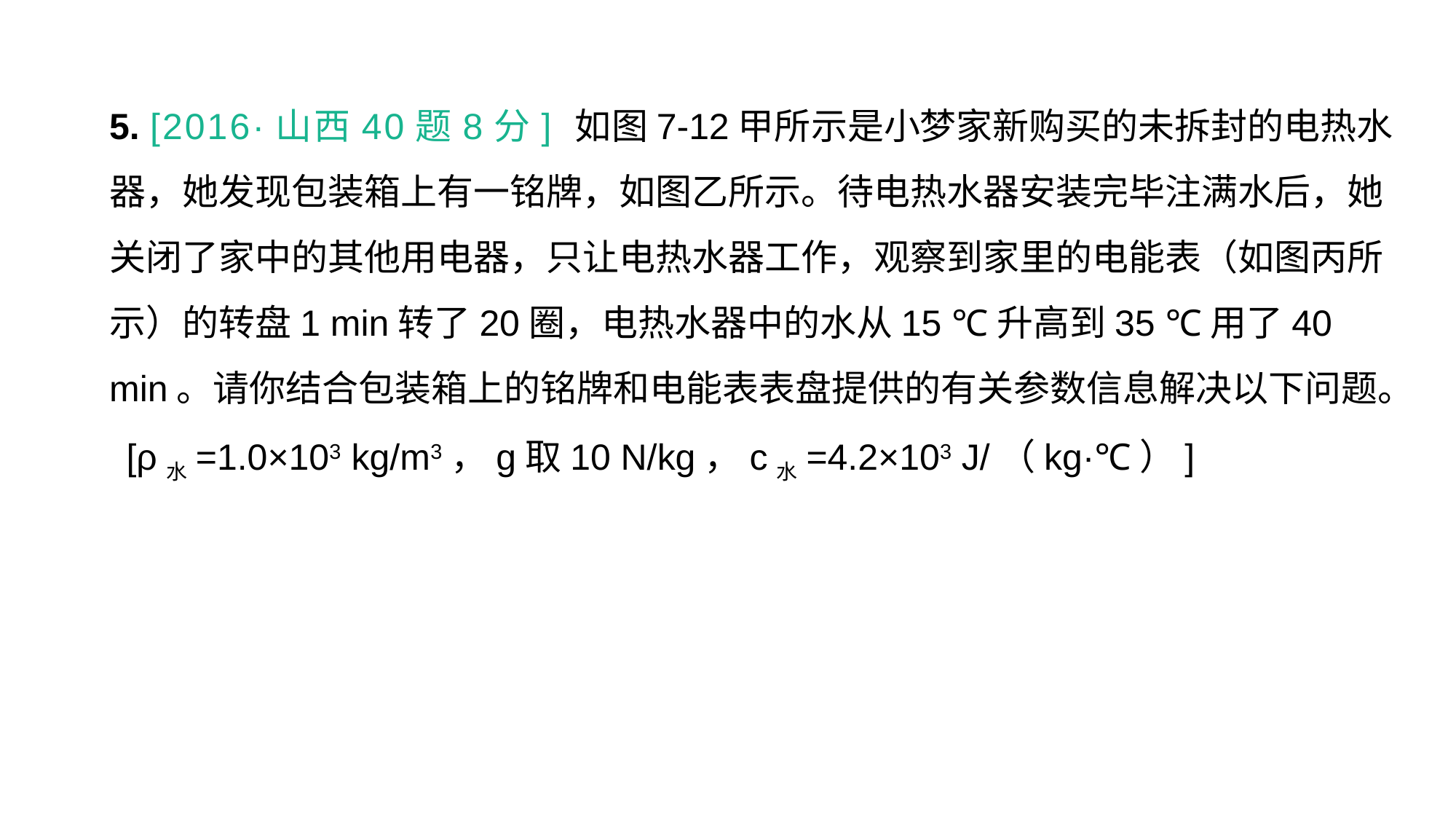

5. [2016·山西40题8分] 如图7-12甲所示是小梦家新购买的未拆封的电热水器，她发现包装箱上有一铭牌，如图乙所示。待电热水器安装完毕注满水后，她关闭了家中的其他用电器，只让电热水器工作，观察到家里的电能表（如图丙所示）的转盘1 min转了20圈，电热水器中的水从15 ℃升高到35 ℃用了40 min。请你结合包装箱上的铭牌和电能表表盘提供的有关参数信息解决以下问题。 [ρ水=1.0×103 kg/m3，g取10 N/kg，c水=4.2×103 J/（kg·℃）]
真题回顾 把握考向